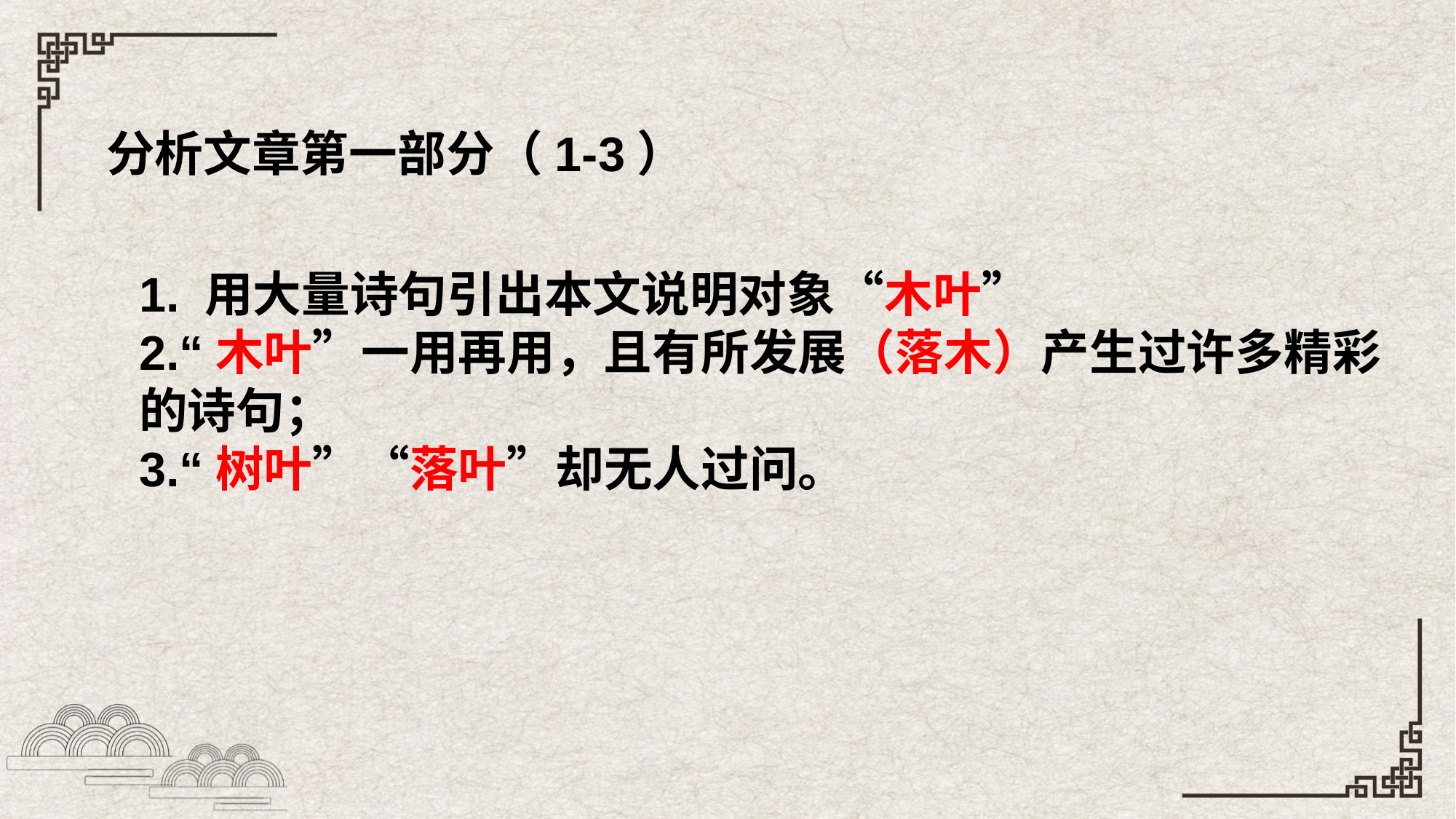

分析文章第一部分（1-3）
1. 用大量诗句引出本文说明对象“木叶”
2.“木叶”一用再用，且有所发展（落木）产生过许多精彩的诗句；
3.“树叶”“落叶”却无人过问。